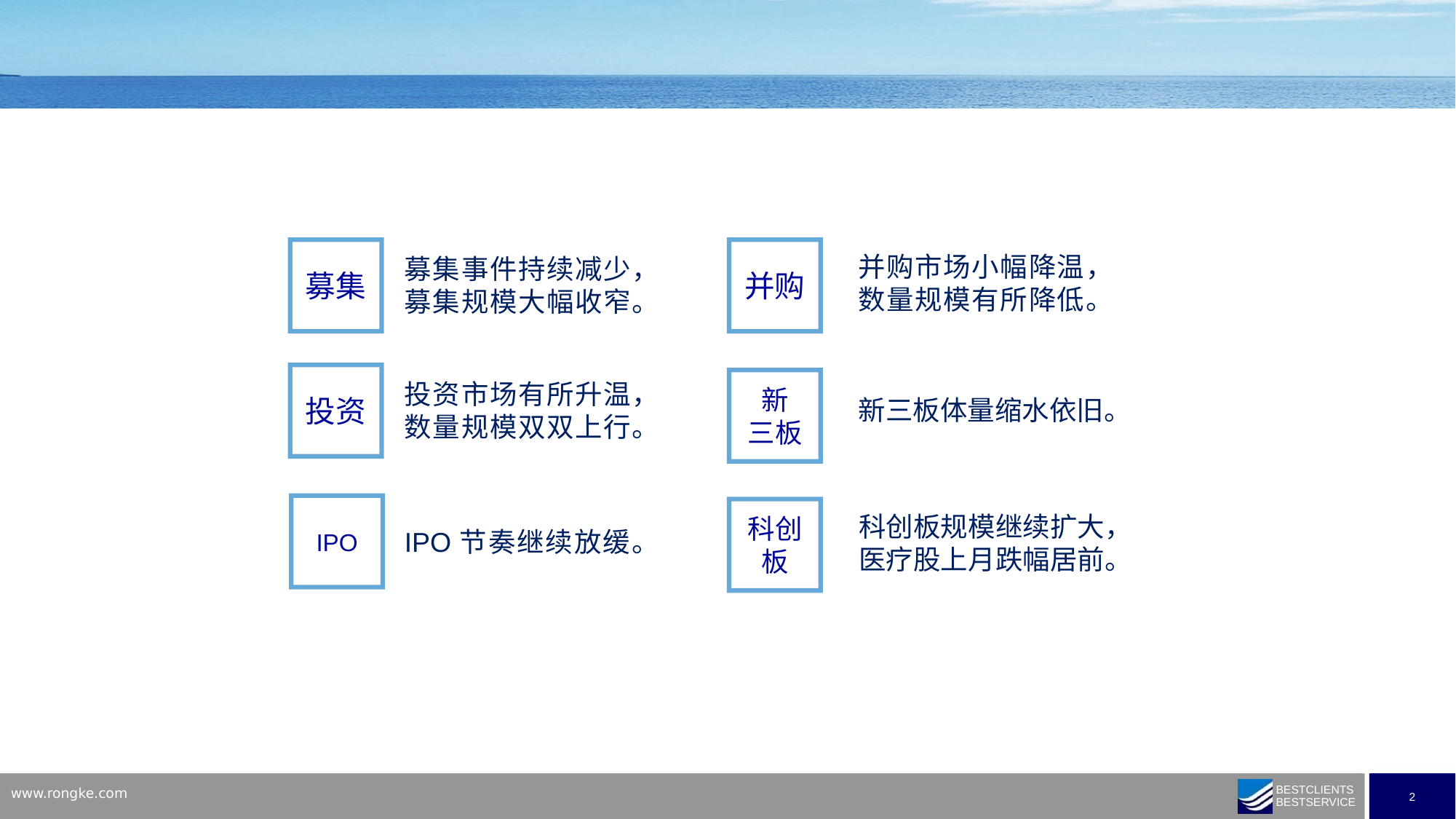

募集
并购
并购市场小幅降温，
数量规模有所降低。
募集事件持续减少，
募集规模大幅收窄。
投资
新
三板
投资市场有所升温，
数量规模双双上行。
新三板体量缩水依旧。
IPO
科创板
科创板规模继续扩大，
医疗股上月跌幅居前。
IPO节奏继续放缓。